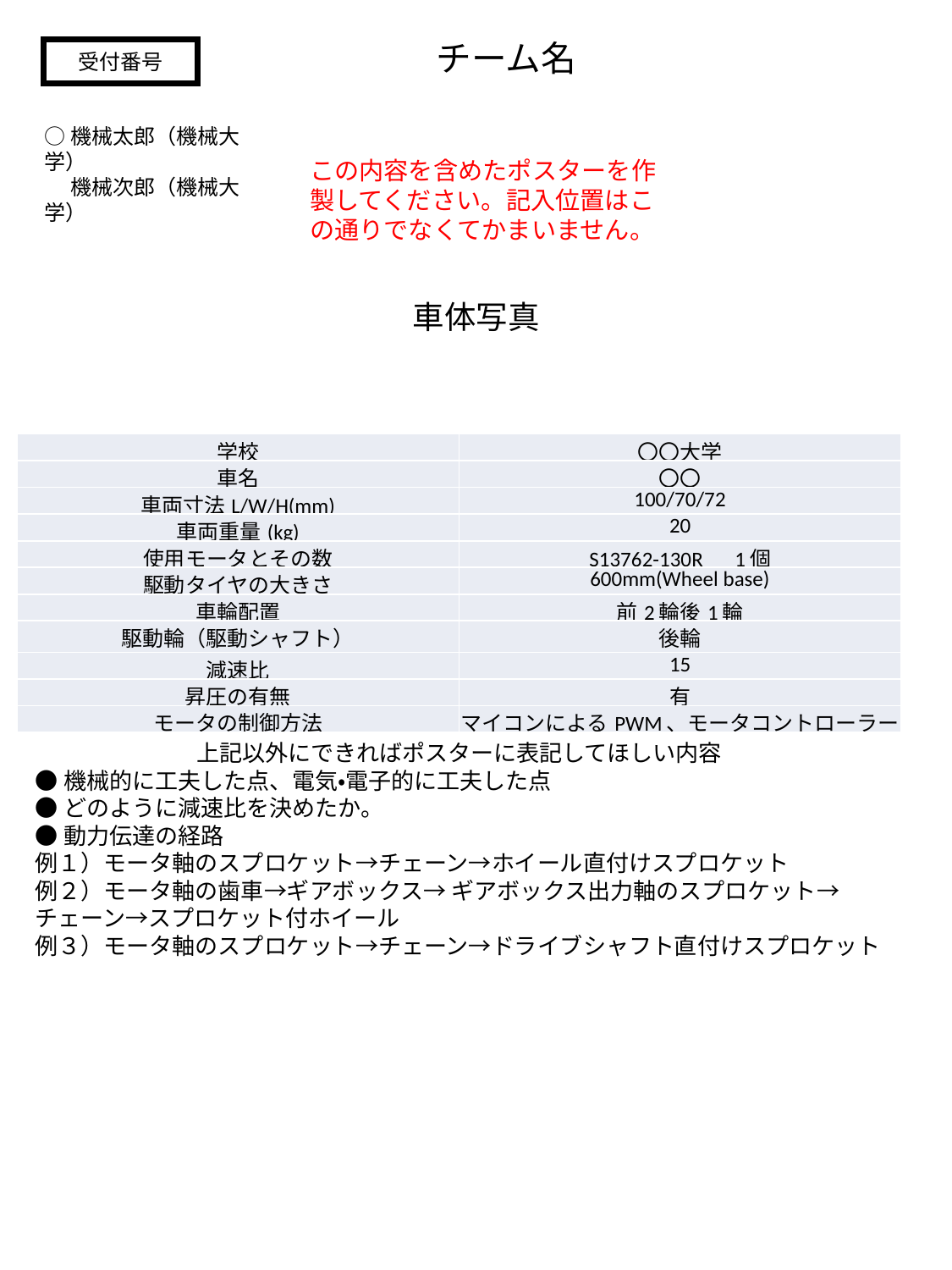

チーム名
受付番号
○機械太郎（機械大学）
　 機械次郎（機械大学）

この内容を含めたポスターを作製してください。記入位置はこの通りでなくてかまいません。
車体写真
| 学校 | 〇〇大学 |
| --- | --- |
| 車名 | 〇〇 |
| 車両寸法L/W/H(mm) | 100/70/72 |
| 車両重量(kg) | 20 |
| 使用モータとその数 | S13762-130R　1個 |
| 駆動タイヤの大きさ | 600mm(Wheel base) |
| 車輪配置 | 前2輪後1輪 |
| 駆動輪（駆動シャフト） | 後輪 |
| 減速比 | 15 |
| 昇圧の有無 | 有 |
| モータの制御方法 | マイコンによるPWM、モータコントローラー |
上記以外にできればポスターに表記してほしい内容
●機械的に工夫した点、電気・電子的に工夫した点
●どのように減速比を決めたか。
●動力伝達の経路
例１）モータ軸のスプロケット→チェーン→ホイール直付けスプロケット
例２）モータ軸の歯車→ギアボックス→ ギアボックス出力軸のスプロケット→チェーン→スプロケット付ホイール
例３）モータ軸のスプロケット→チェーン→ドライブシャフト直付けスプロケット